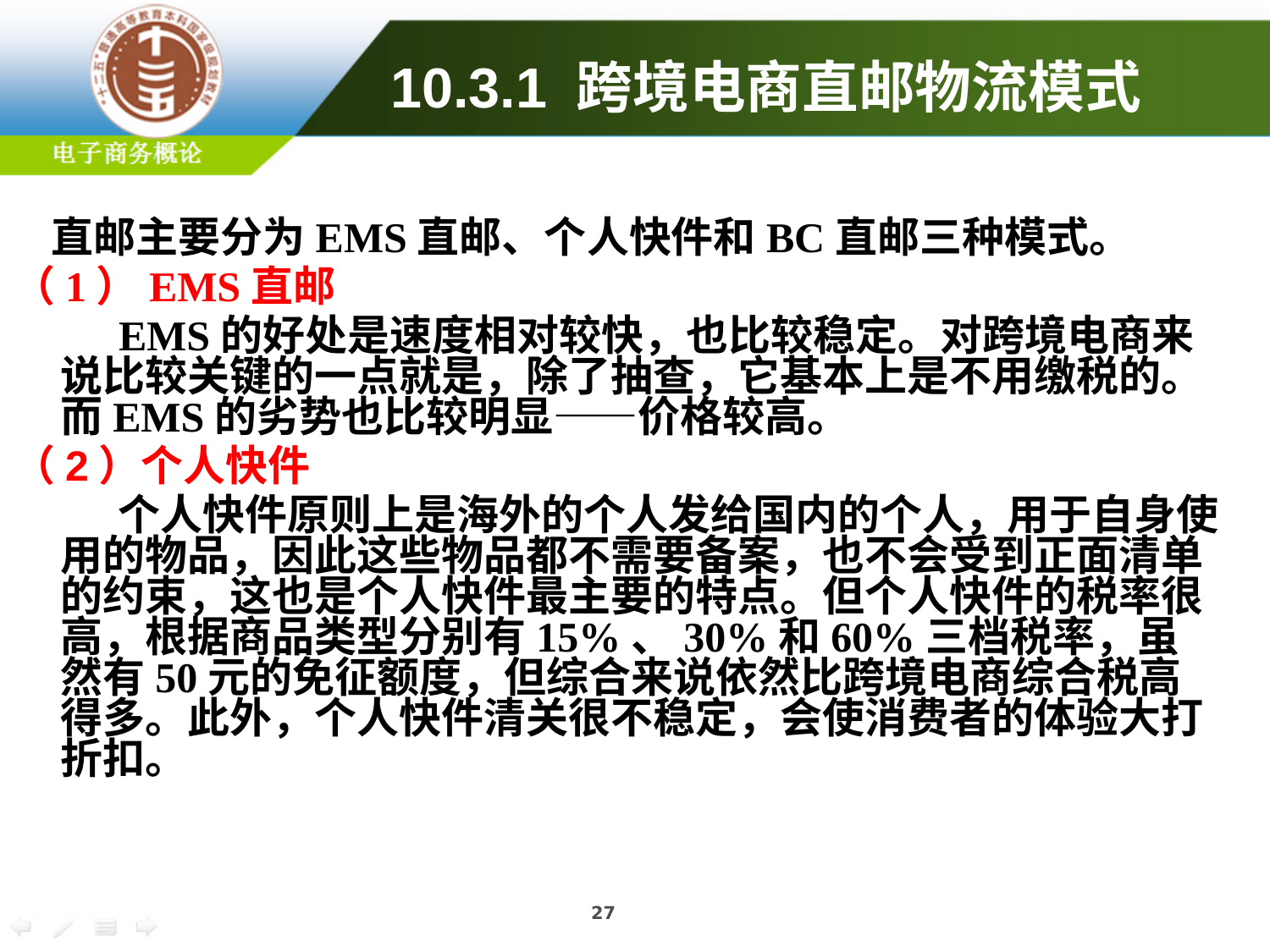

10.3.1 跨境电商直邮物流模式
   直邮主要分为EMS直邮、个人快件和BC直邮三种模式。
（1）EMS直邮
          EMS的好处是速度相对较快，也比较稳定。对跨境电商来说比较关键的一点就是，除了抽查，它基本上是不用缴税的。而EMS的劣势也比较明显——价格较高。
（2）个人快件
          个人快件原则上是海外的个人发给国内的个人，用于自身使用的物品，因此这些物品都不需要备案，也不会受到正面清单的约束，这也是个人快件最主要的特点。但个人快件的税率很高，根据商品类型分别有15%、30%和60%三档税率，虽然有50元的免征额度，但综合来说依然比跨境电商综合税高得多。此外，个人快件清关很不稳定，会使消费者的体验大打折扣。

27